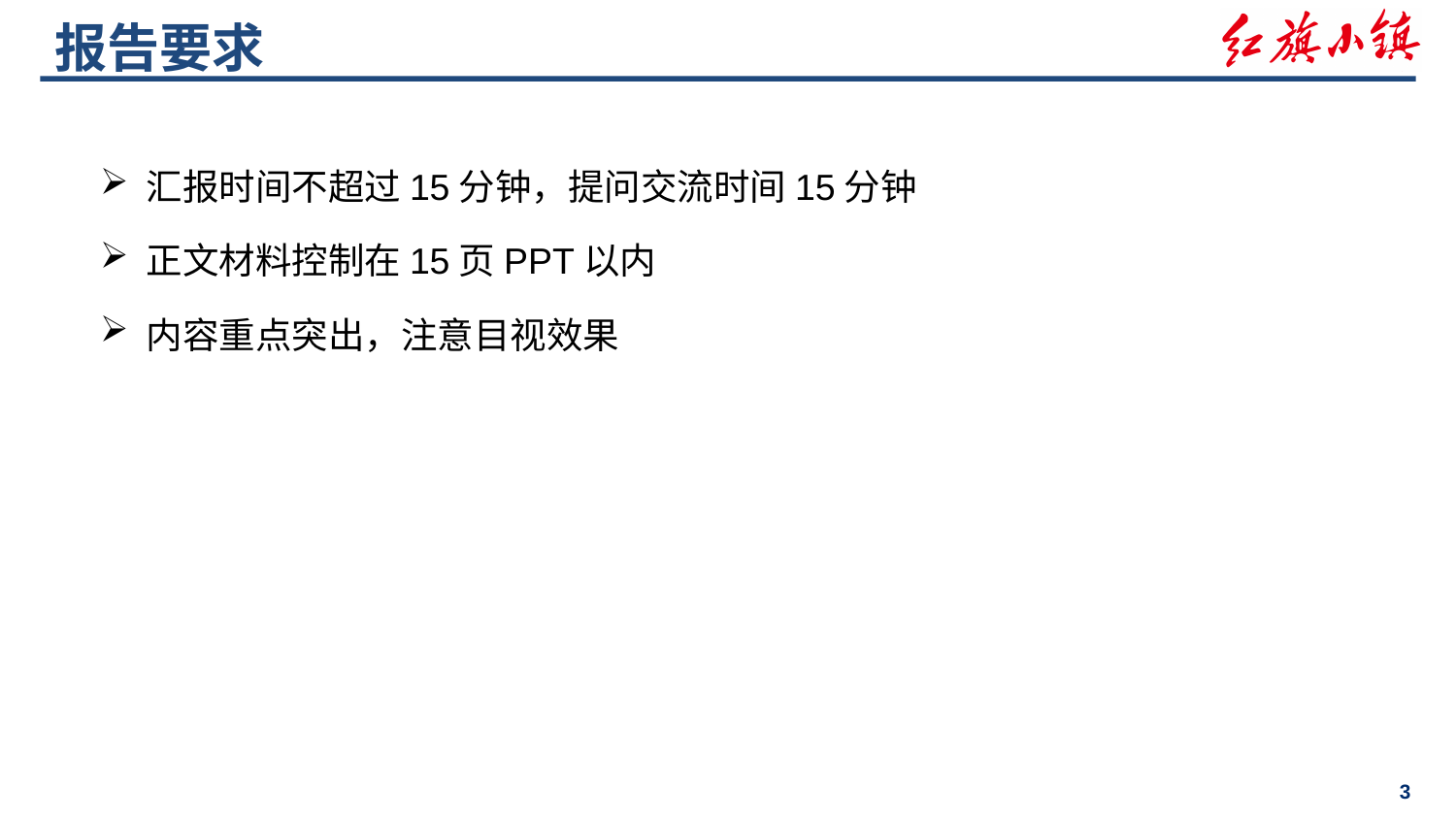

报告要求
 汇报时间不超过15分钟，提问交流时间15分钟
 正文材料控制在15页PPT以内
 内容重点突出，注意目视效果